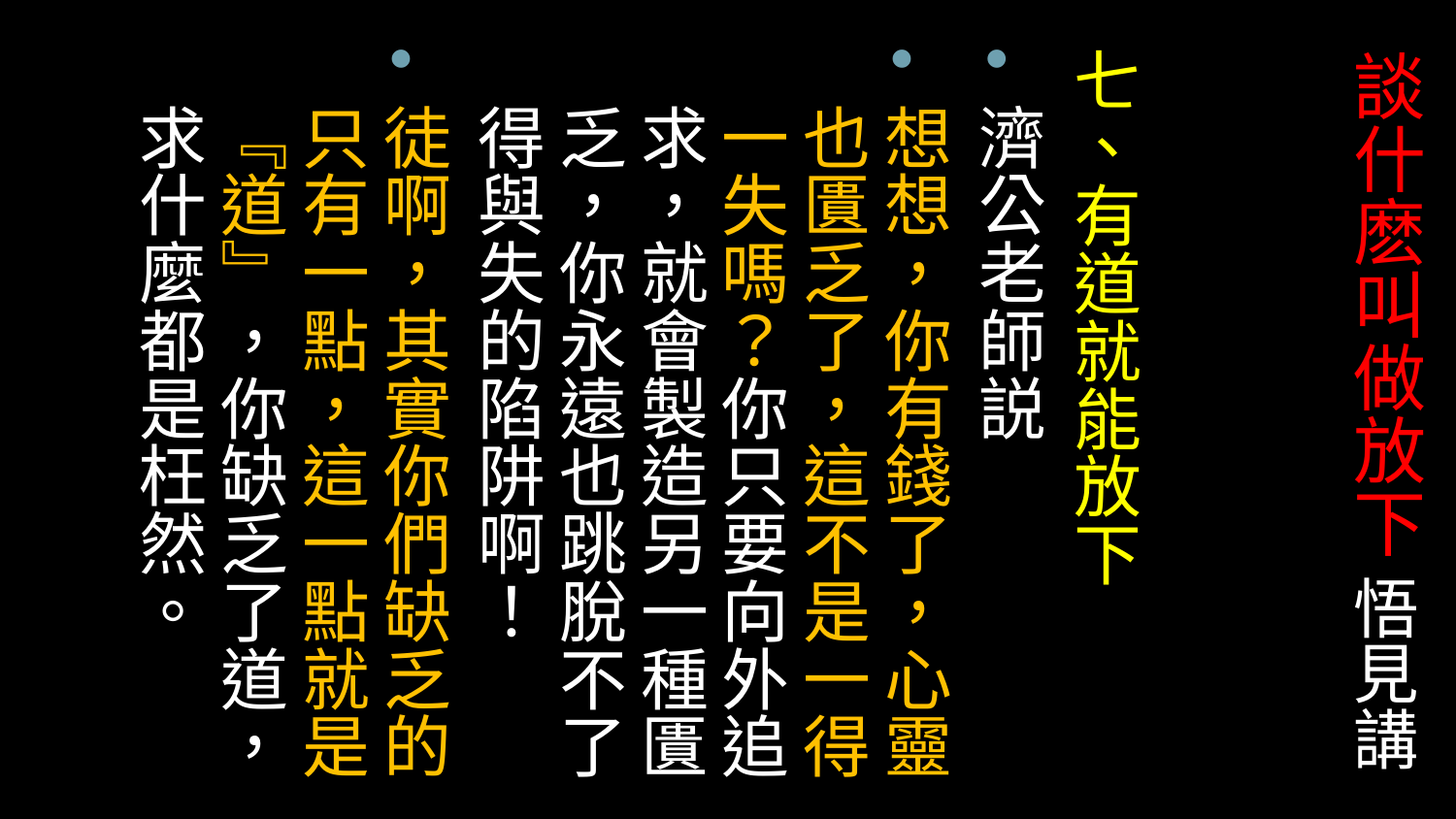

七、有道就能放下
濟公老師説
想想，你有錢了，心靈也匱乏了，這不是一得一失嗎？你只要向外追求，就會製造另一種匱乏，你永遠也跳脫不了得與失的陷阱啊！
徒啊，其實你們缺乏的只有一點，這一點就是『道』，你缺乏了道，求什麼都是枉然。

# 談什麽叫做放下 悟見講